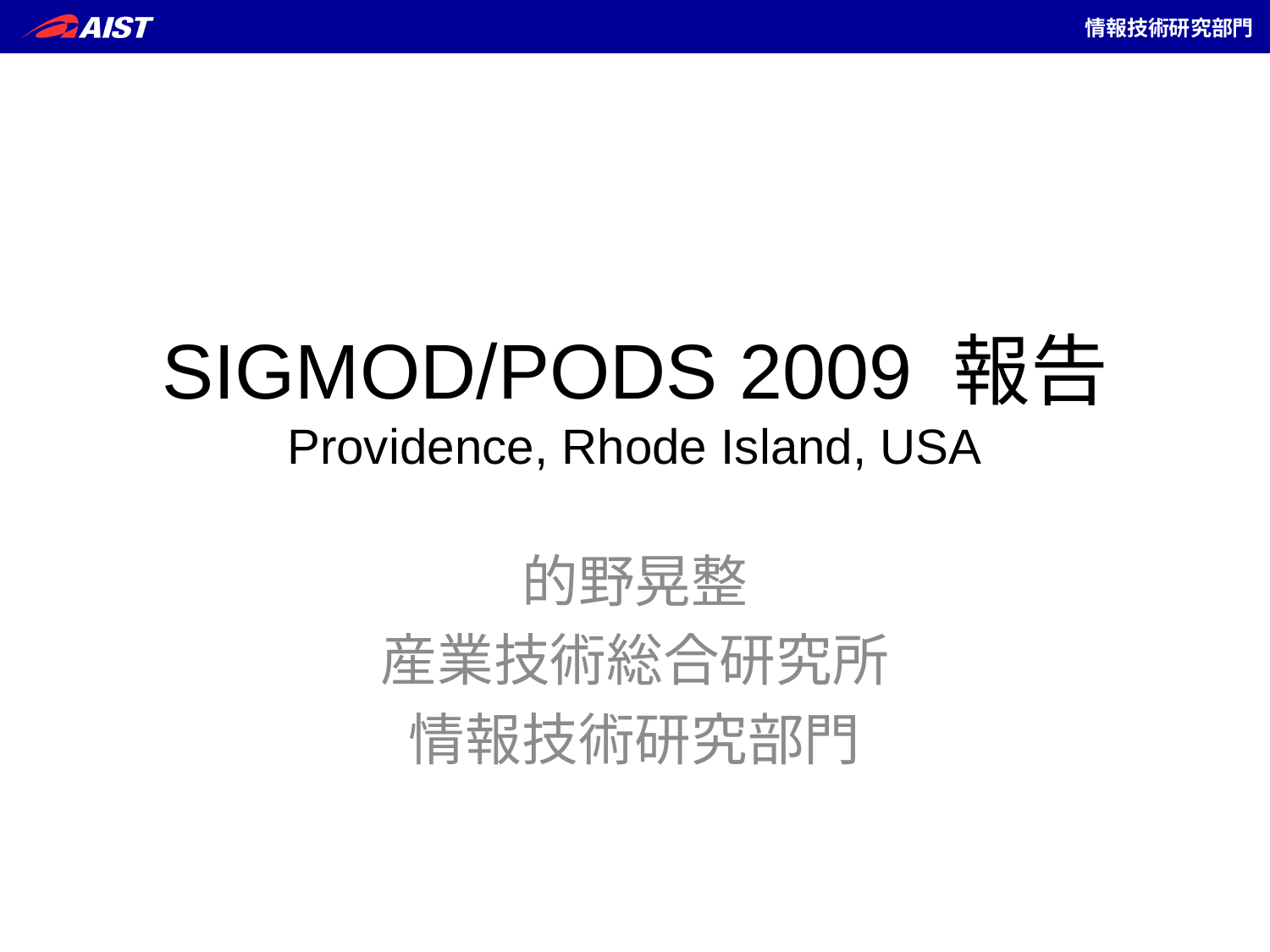

# SIGMOD/PODS 2009 報告 Providence, Rhode Island, USA
的野晃整
産業技術総合研究所
情報技術研究部門